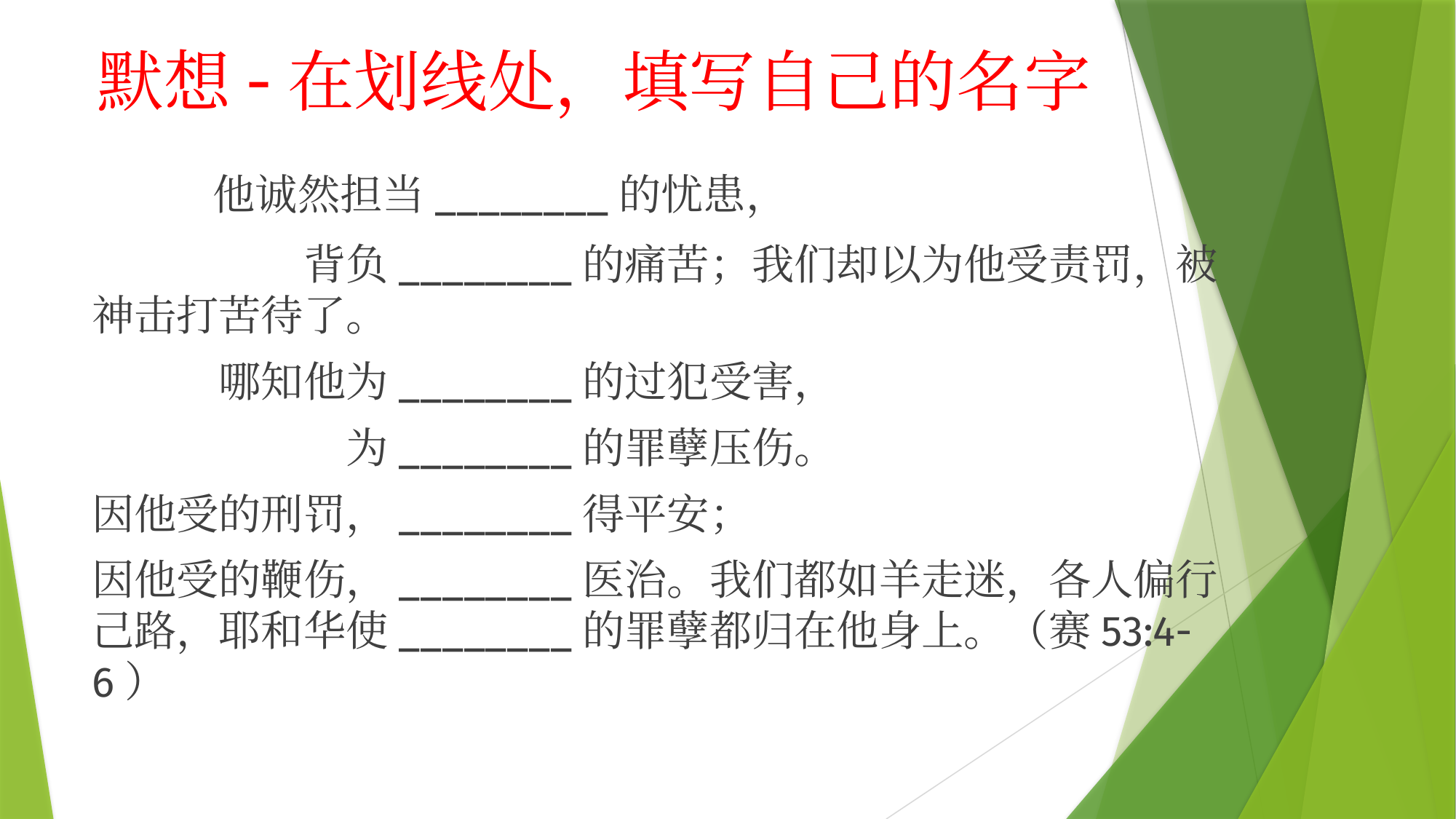

# 默想-在划线处，填写自己的名字
　　他诚然担当________的忧患，
　　　　　背负________的痛苦；我们却以为他受责罚，被神击打苦待了。
　　　哪知他为________的过犯受害，
　　　　　　为________的罪孽压伤。
因他受的刑罚，________得平安；
因他受的鞭伤，________医治。我们都如羊走迷，各人偏行己路，耶和华使________的罪孽都归在他身上。（赛53:4-6）